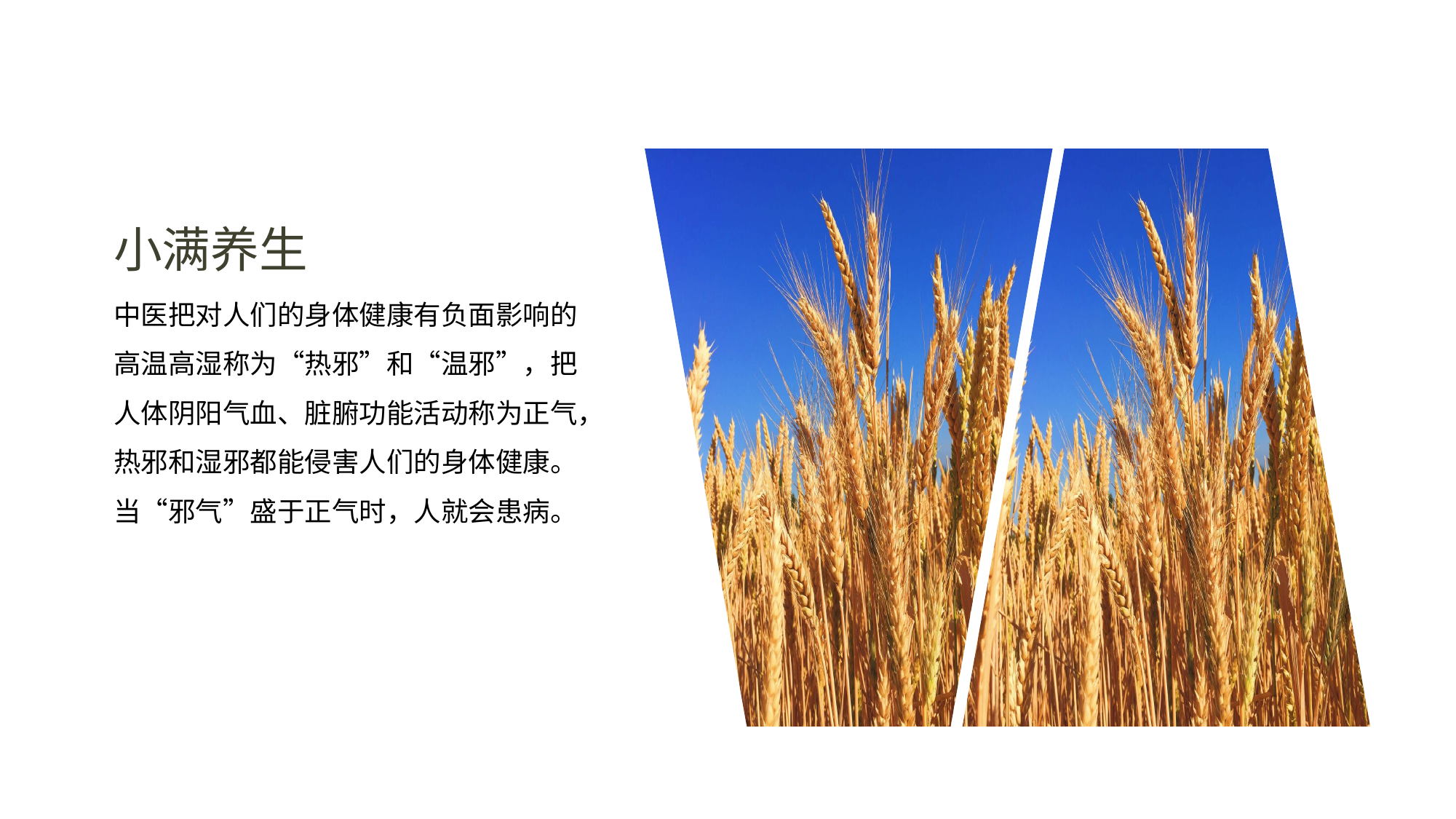

小满养生
中医把对人们的身体健康有负面影响的高温高湿称为“热邪”和“温邪”，把人体阴阳气血、脏腑功能活动称为正气，热邪和湿邪都能侵害人们的身体健康。当“邪气”盛于正气时，人就会患病。